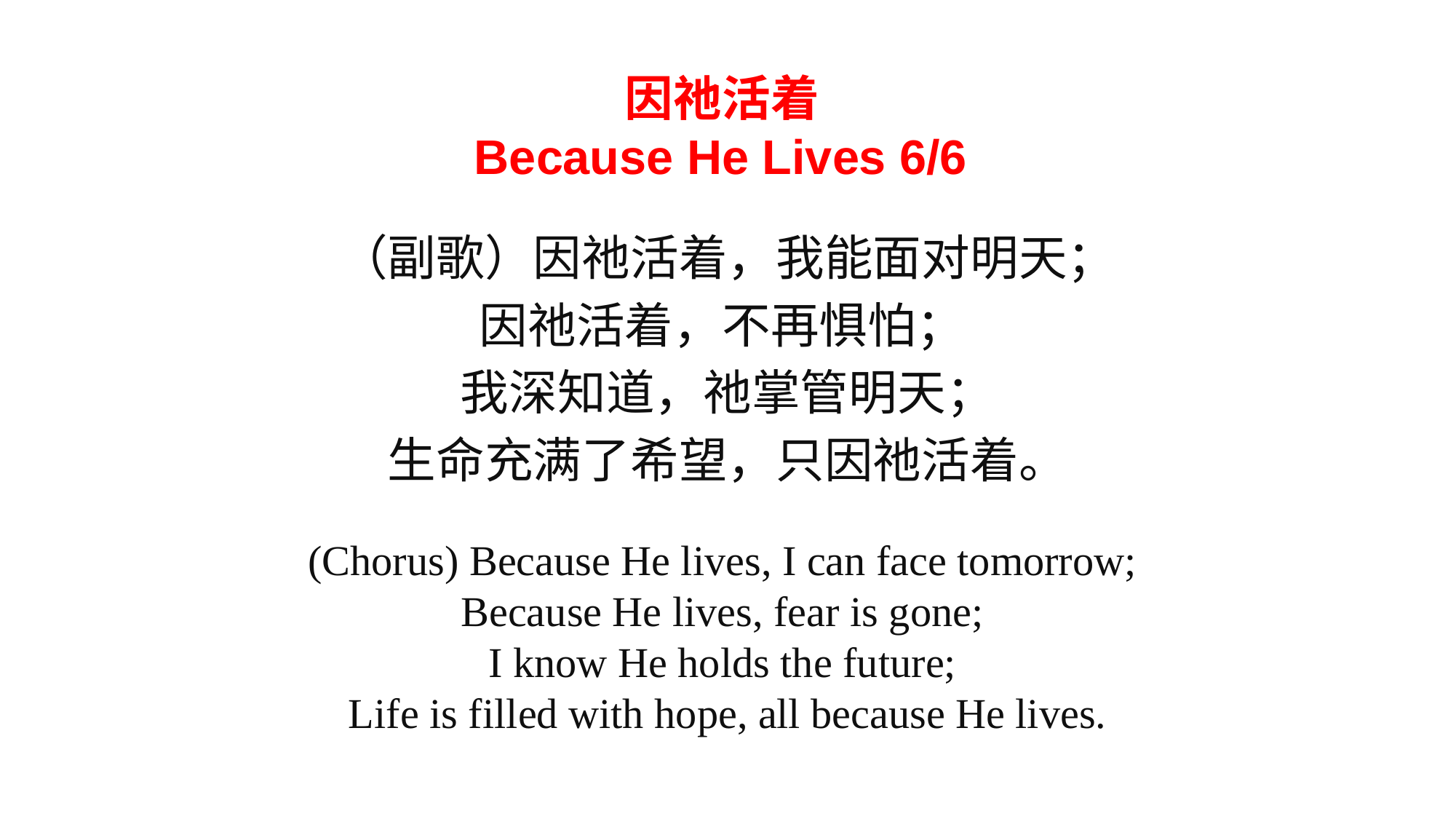

因祂活着
Because He Lives 6/6
（副歌）因祂活着，我能面对明天；
因祂活着，不再惧怕；
我深知道，祂掌管明天；
生命充满了希望，只因祂活着。

(Chorus) Because He lives, I can face tomorrow;
Because He lives, fear is gone;
I know He holds the future;
Life is filled with hope, all because He lives.